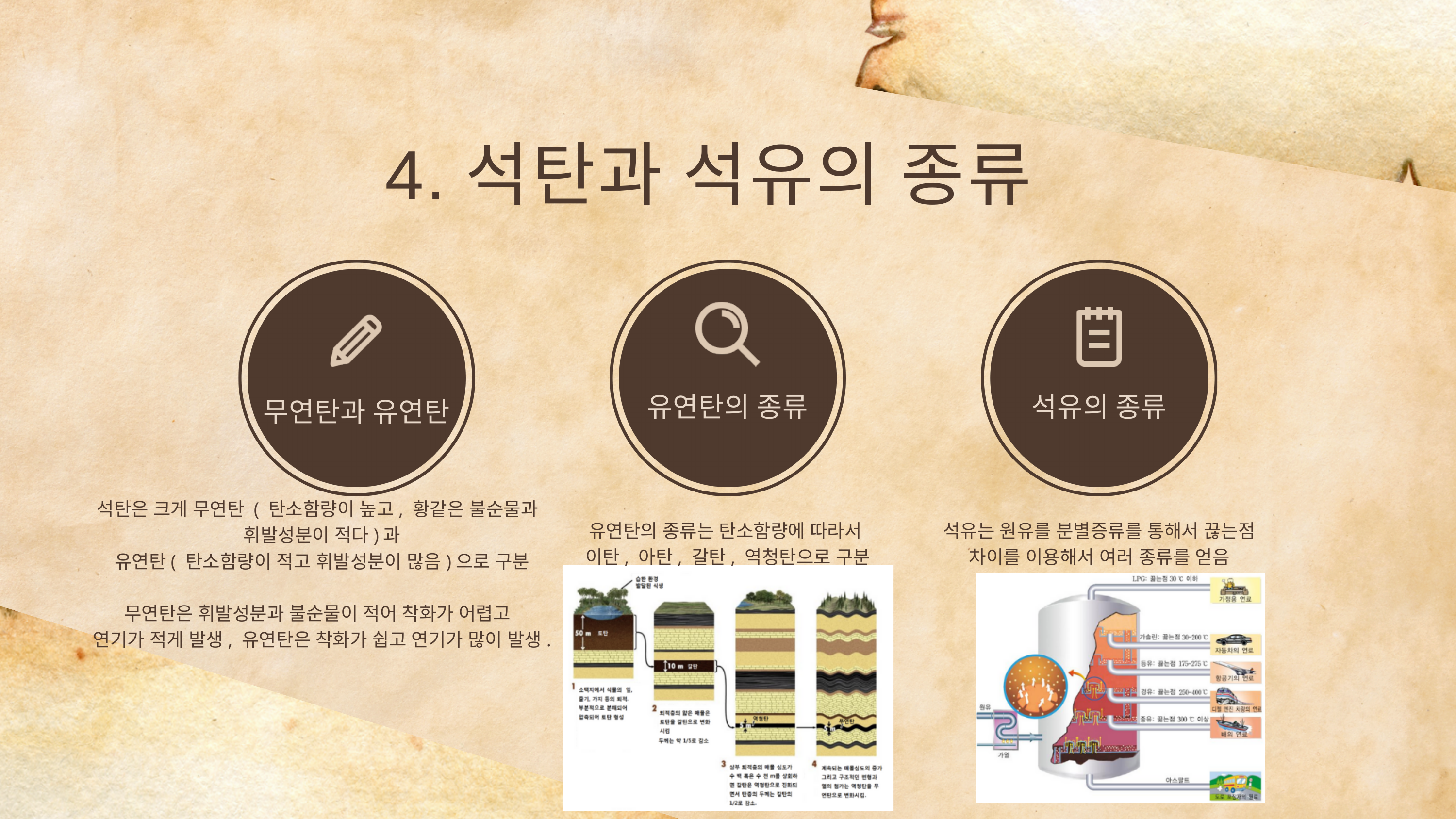

4.석탄과 석유의 종류

유연탄의 종류
석유의 종류
무연탄과 유연탄
석탄은 크게 무연탄 ( 탄소함량이 높고, 황같은 불순물과
 휘발성분이 적다)과
 유연탄( 탄소함량이 적고 휘발성분이 많음)으로 구분

무연탄은 휘발성분과 불순물이 적어 착화가 어렵고
 연기가 적게 발생, 유연탄은 착화가 쉽고 연기가 많이 발생.

유연탄의 종류는 탄소함량에 따라서
이탄, 아탄, 갈탄, 역청탄으로 구분
석유는 원유를 분별증류를 통해서 끊는점 차이를 이용해서 여러 종류를 얻음